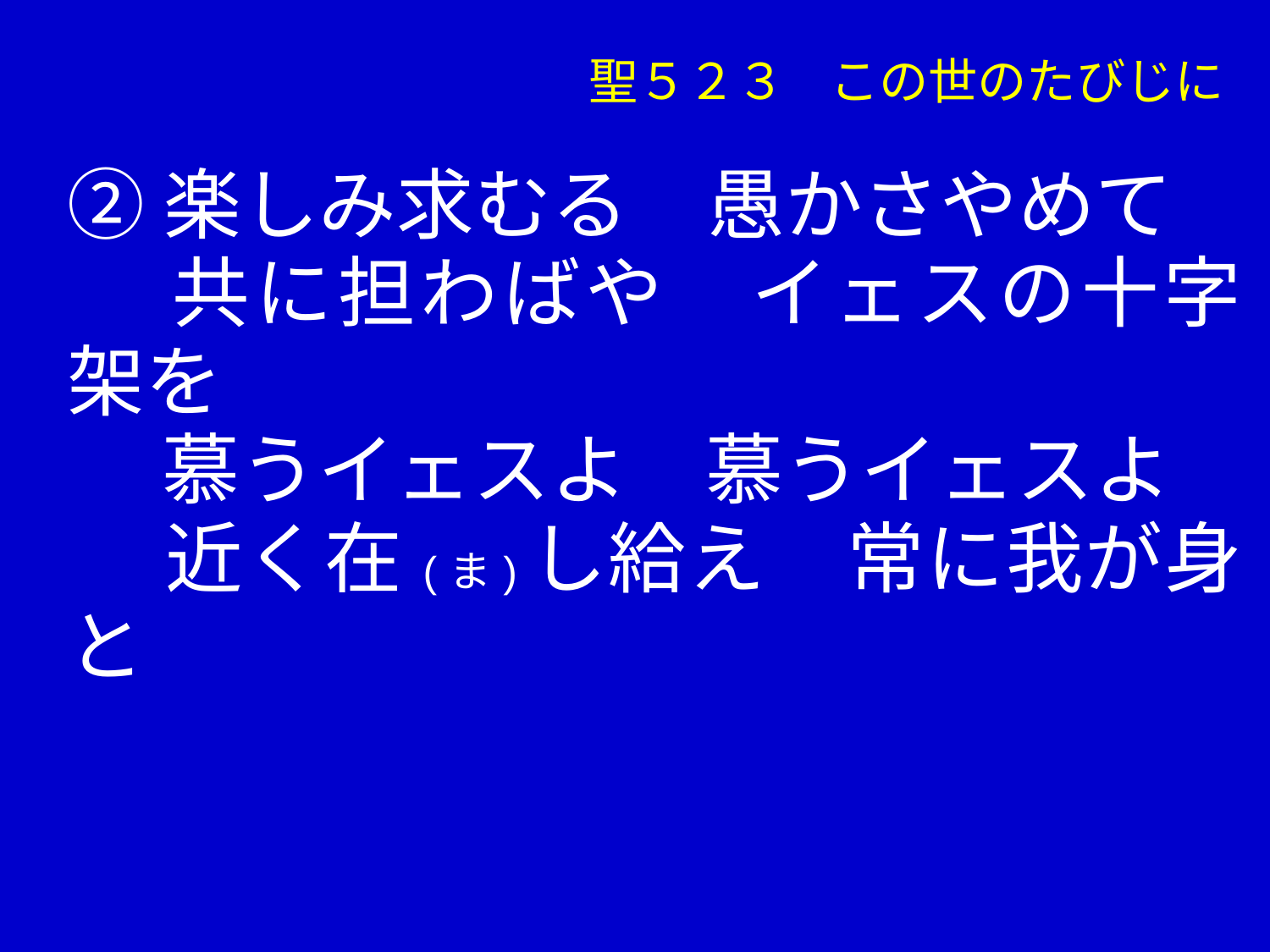

聖５２３    この世のたびじに
②楽しみ求むる　愚かさやめて
　 共に担わばや　イェスの十字架を
　 慕うイェスよ　慕うイェスよ
　 近く在(ま)し給え　常に我が身と